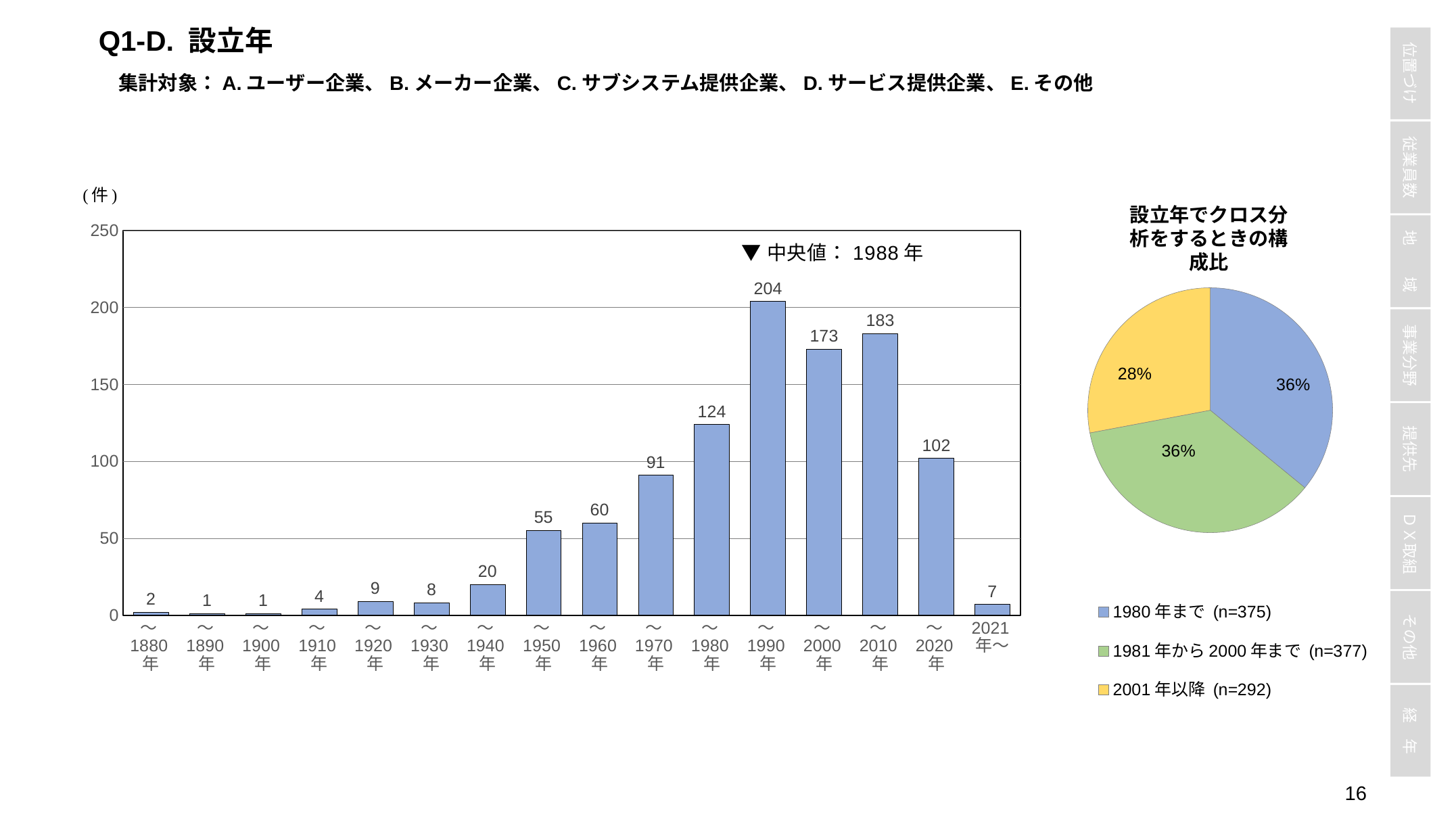

Q1-D. 設立年
集計対象：A.ユーザー企業、B.メーカー企業、C.サブシステム提供企業、D.サービス提供企業、E.その他

### Chart

| Category |  |
|---|---|
| ～1880年 | 2.0 |
| ～1890年 | 1.0 |
| ～1900年 | 1.0 |
| ～1910年 | 4.0 |
| ～1920年 | 9.0 |
| ～1930年 | 8.0 |
| ～1940年 | 20.0 |
| ～1950年 | 55.0 |
| ～1960年 | 60.0 |
| ～1970年 | 91.0 |
| ～1980年 | 124.0 |
| ～1990年 | 204.0 |
| ～2000年 | 173.0 |
| ～2010年 | 183.0 |
| ～2020年 | 102.0 |
| 2021年～ | 7.0 |

### Chart

| Category |  |
|---|---|
| 1980年まで (n=375) | 375.0 |
| 1981年から2000年まで (n=377) | 377.0 |
| 2001年以降 (n=292) | 292.0 |
設立年でクロス分析をするときの構成比
16